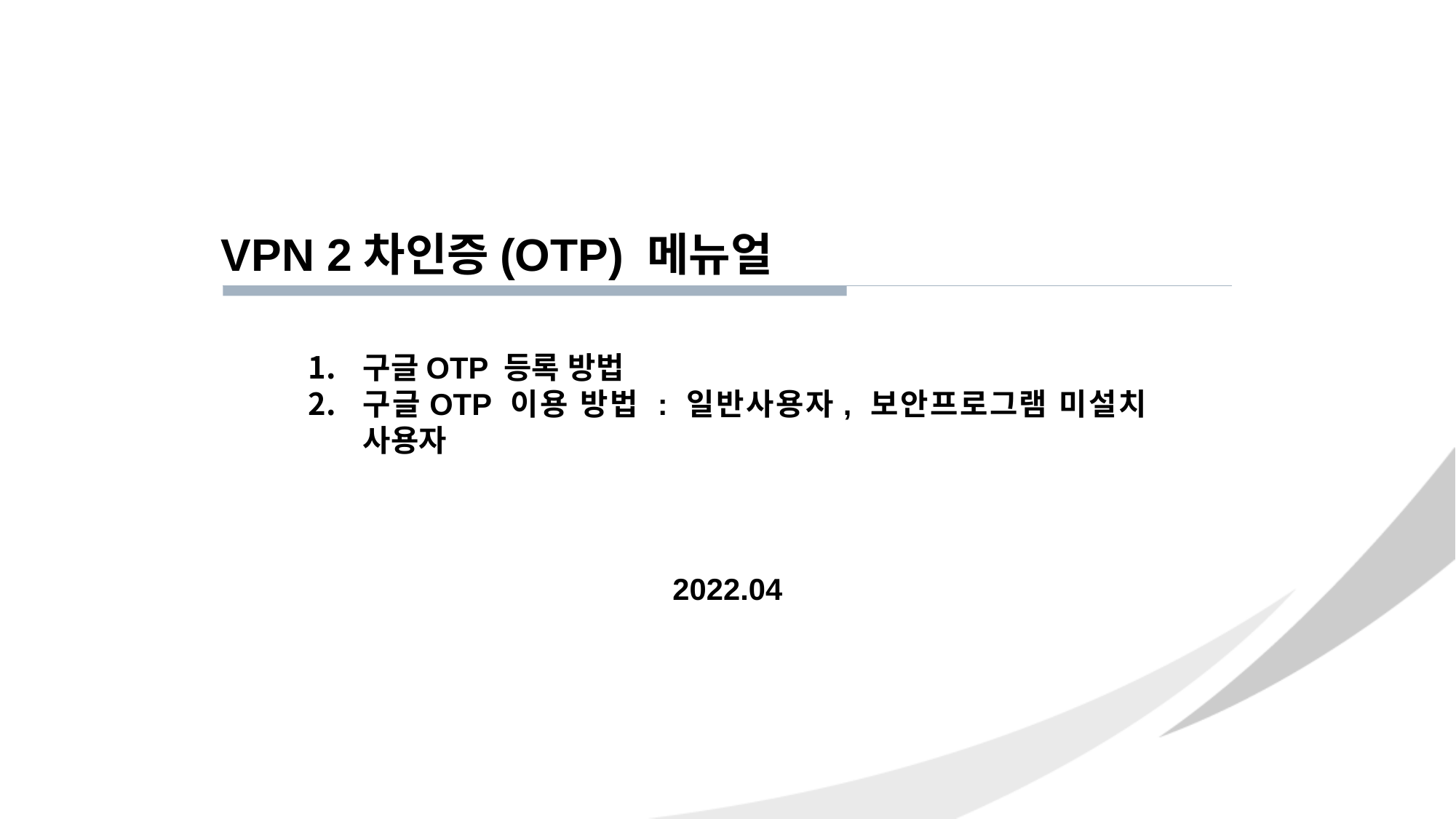

VPN 2차인증(OTP) 메뉴얼
구글OTP 등록 방법
구글OTP 이용 방법 : 일반사용자, 보안프로그램 미설치 사용자
2022.04